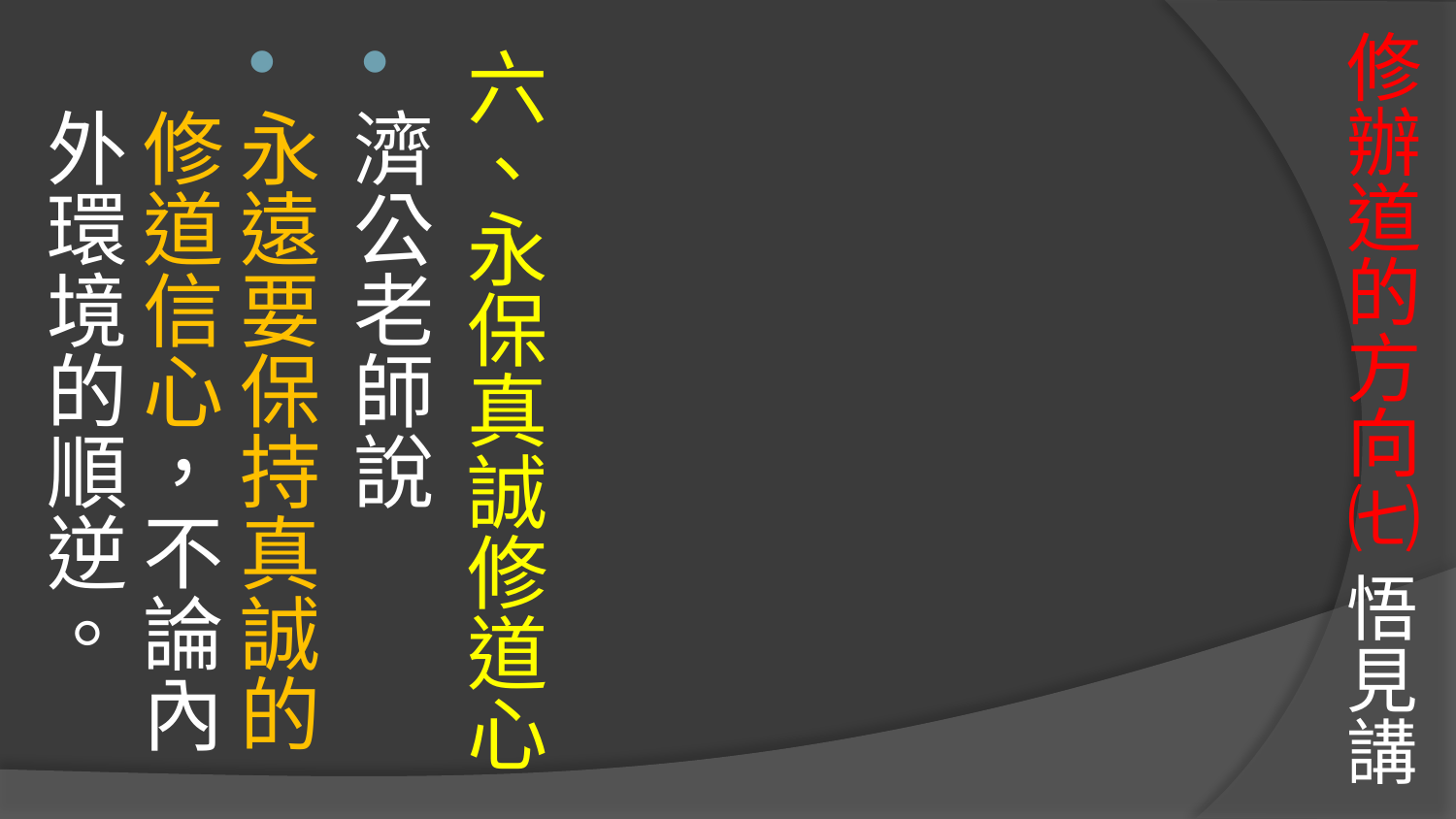

# 修辦道的方向㈦ 悟見講
六、永保真誠修道心
濟公老師說
永遠要保持真誠的修道信心，不論內外環境的順逆。